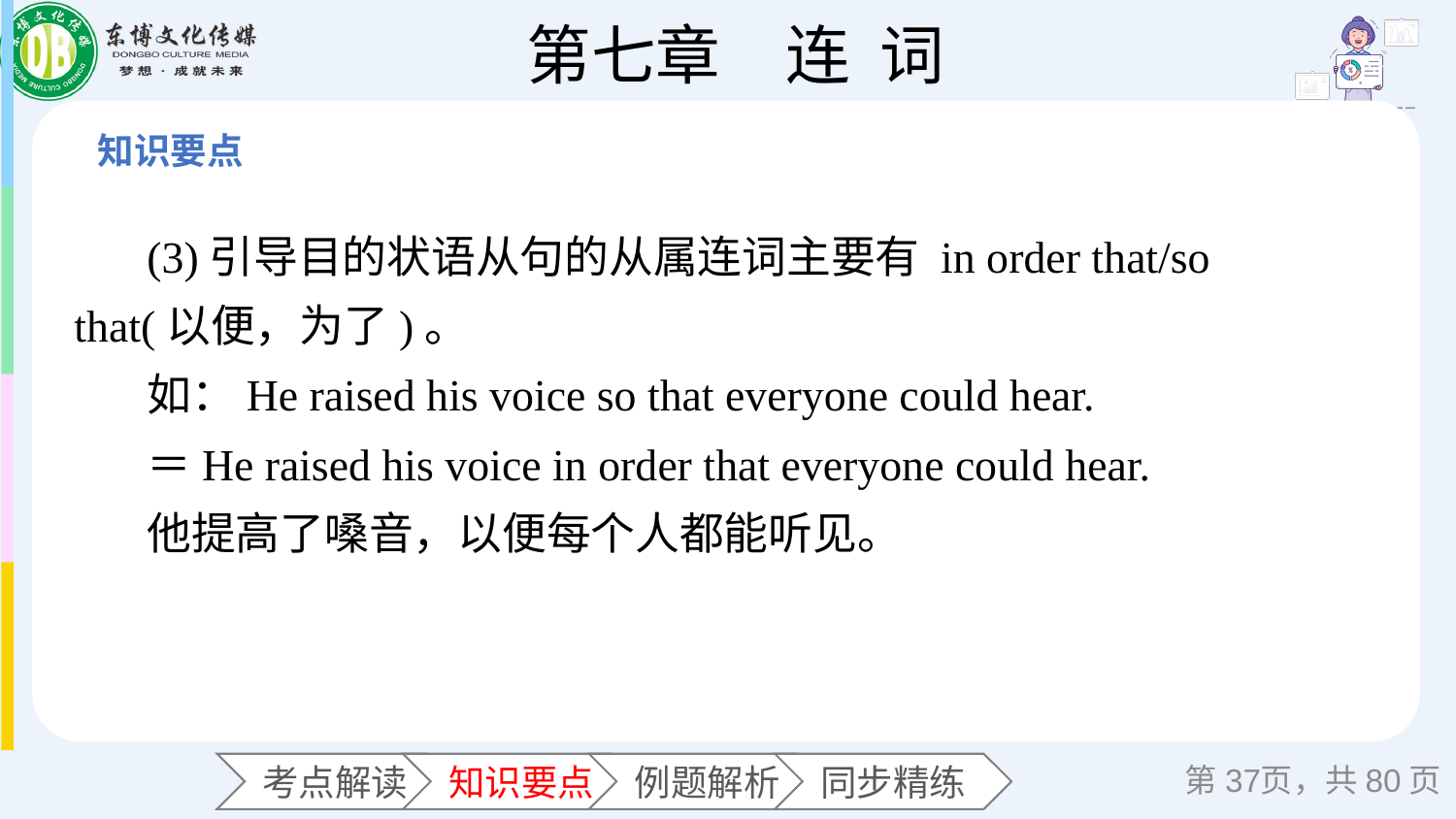

(3)引导目的状语从句的从属连词主要有 in order that/so that(以便，为了)。
如：He raised his voice so that everyone could hear.
＝He raised his voice in order that everyone could hear.
他提高了嗓音，以便每个人都能听见。
第37页，共80页